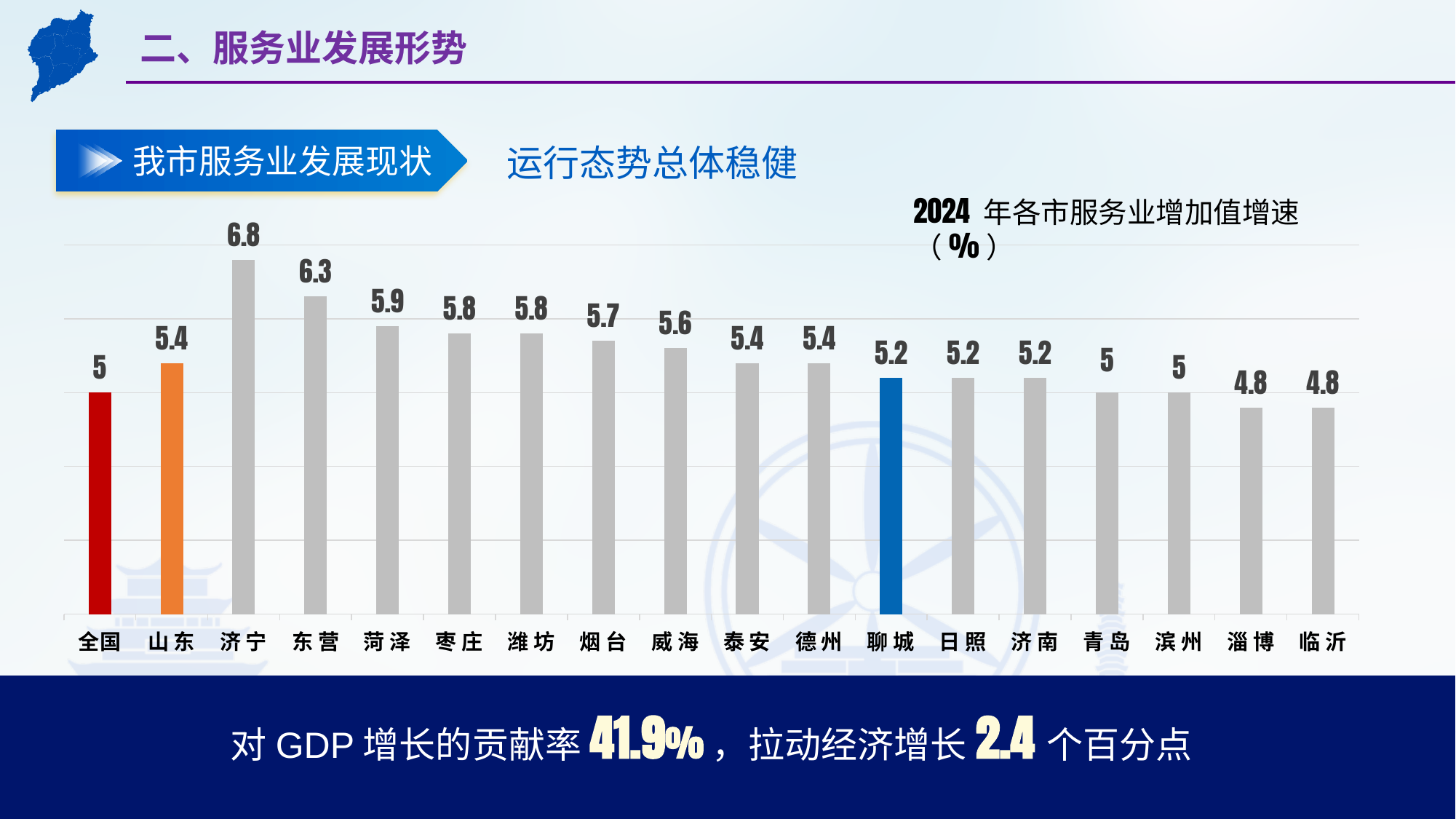

二、服务业发展形势

我市服务业发展现状

运行态势总体稳健

### Chart

| Category | 系列 1 |
|---|---|
| 全国 | 5.0 |
| 山 东 | 5.4 |
| 济 宁 | 6.8 |
| 东 营 | 6.3 |
| 菏 泽 | 5.9 |
| 枣 庄 | 5.8 |
| 潍 坊 | 5.8 |
| 烟 台 | 5.7 |
| 威 海 | 5.6 |
| 泰 安 | 5.4 |
| 德 州 | 5.4 |
| 聊 城 | 5.2 |
| 日 照 | 5.2 |
| 济 南 | 5.2 |
| 青 岛 | 5.0 |
| 滨 州 | 5.0 |
| 淄 博 | 4.8 |
| 临 沂 | 4.8 |
2024 年各市服务业增加值增速（%）

对GDP增长的贡献率41.9%，拉动经济增长2.4个百分点